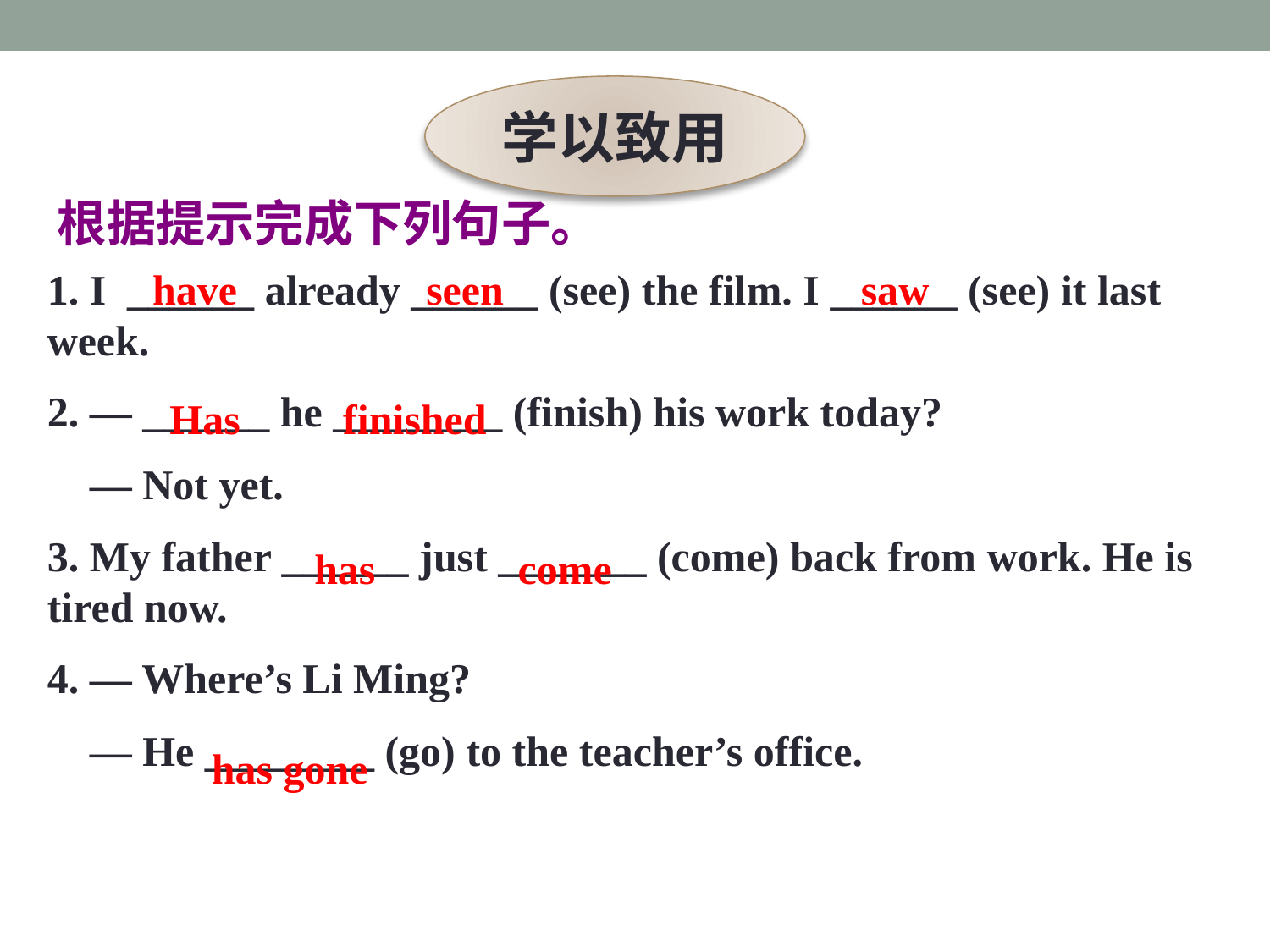

学以致用
根据提示完成下列句子。
1. I  ______ already ______ (see) the film. I ______ (see) it last week.
2. — ______ he ________ (finish) his work today?
    — Not yet.
3. My father ______ just _______ (come) back from work. He is  tired now.
4. — Where’s Li Ming?
    — He ________ (go) to the teacher’s office.
have
seen
saw
Has
finished
has
come
has gone